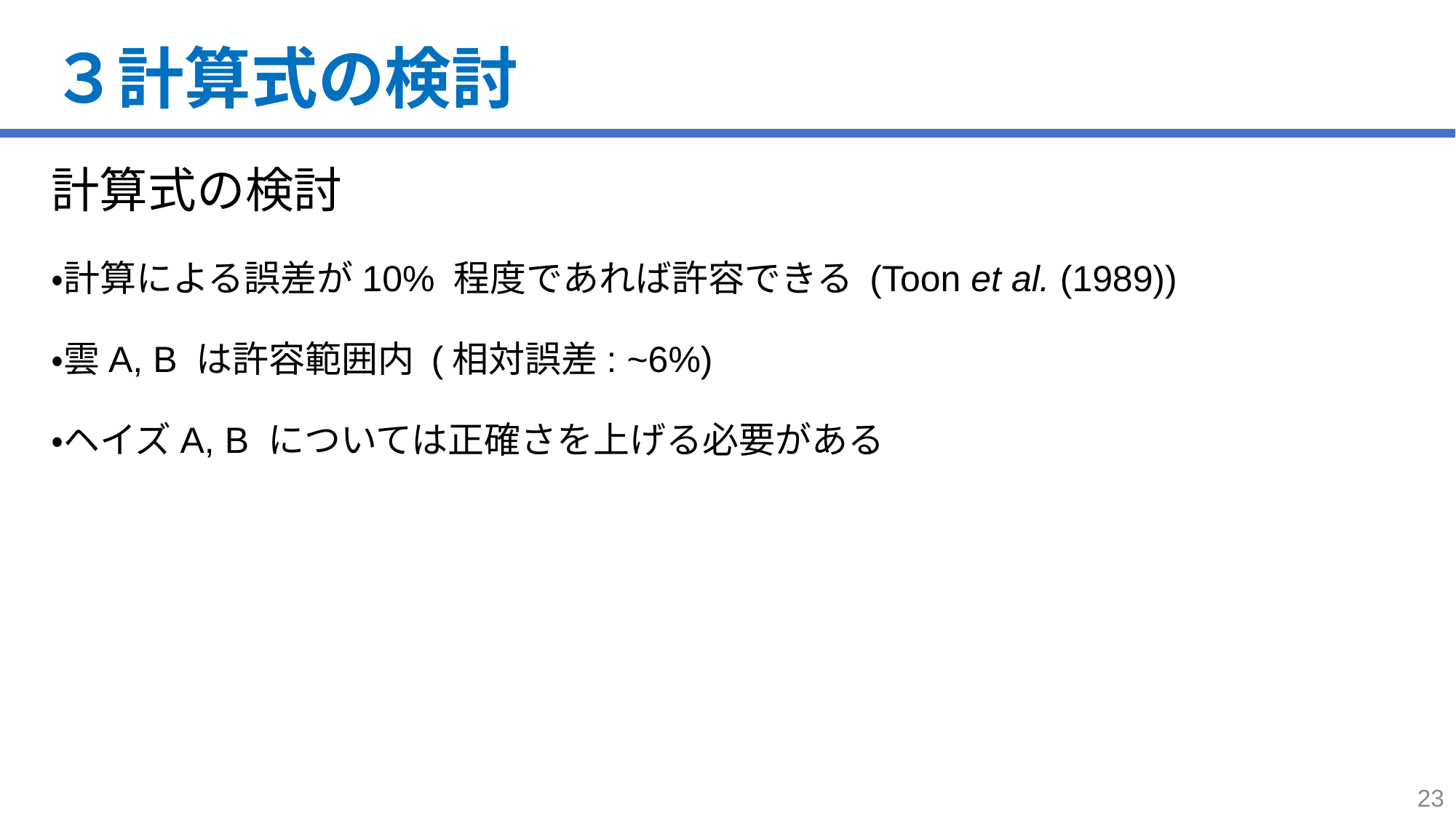

# ３計算式の検討
計算式の検討
・計算による誤差が10% 程度であれば許容できる (Toon et al. (1989))
・雲A, B は許容範囲内 (相対誤差: ~6%)
・ヘイズA, B については正確さを上げる必要がある
23